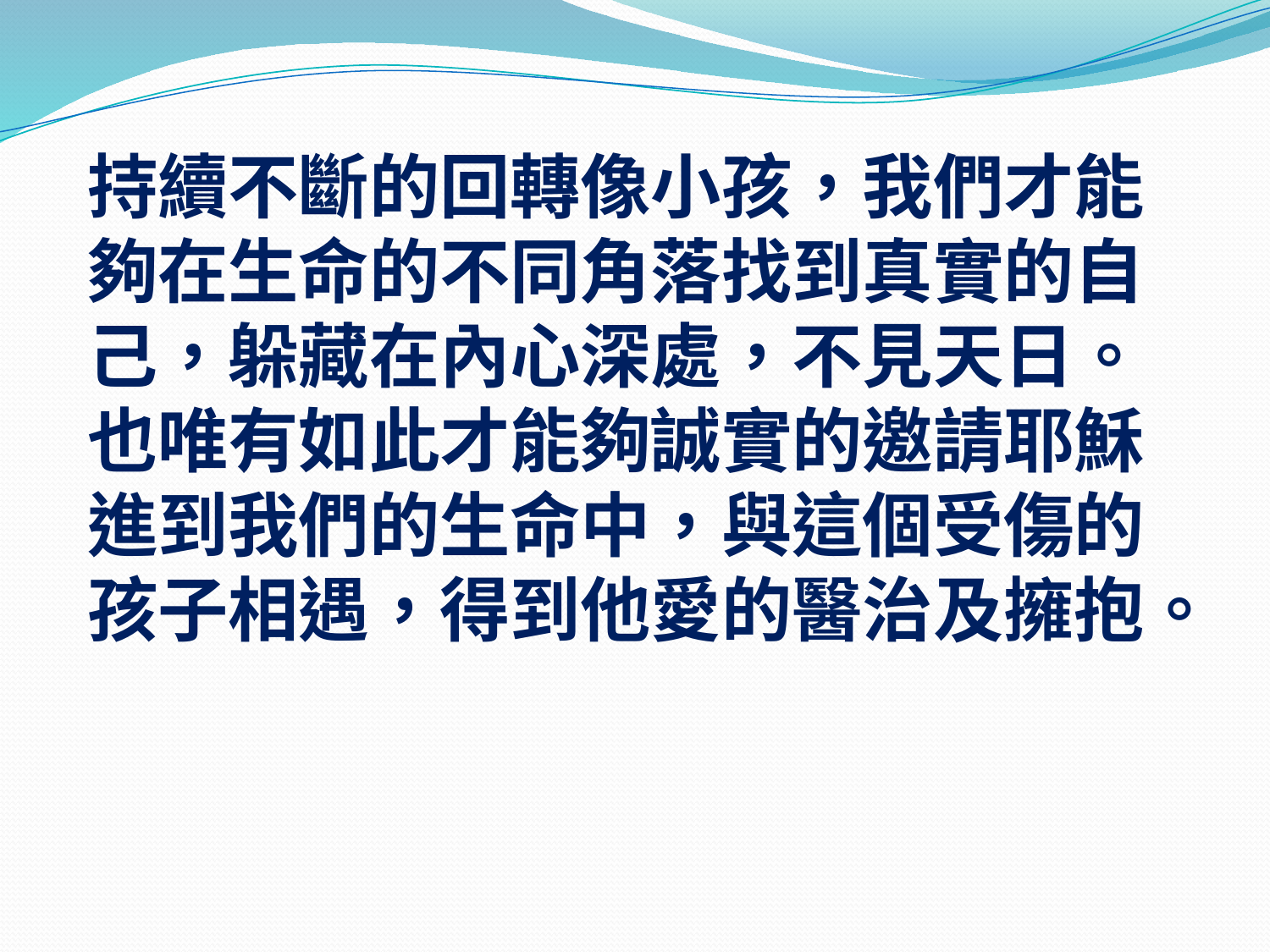

持續不斷的回轉像小孩，我們才能夠在生命的不同角落找到真實的自己，躲藏在內心深處，不見天日。也唯有如此才能夠誠實的邀請耶穌進到我們的生命中，與這個受傷的孩子相遇，得到他愛的醫治及擁抱。